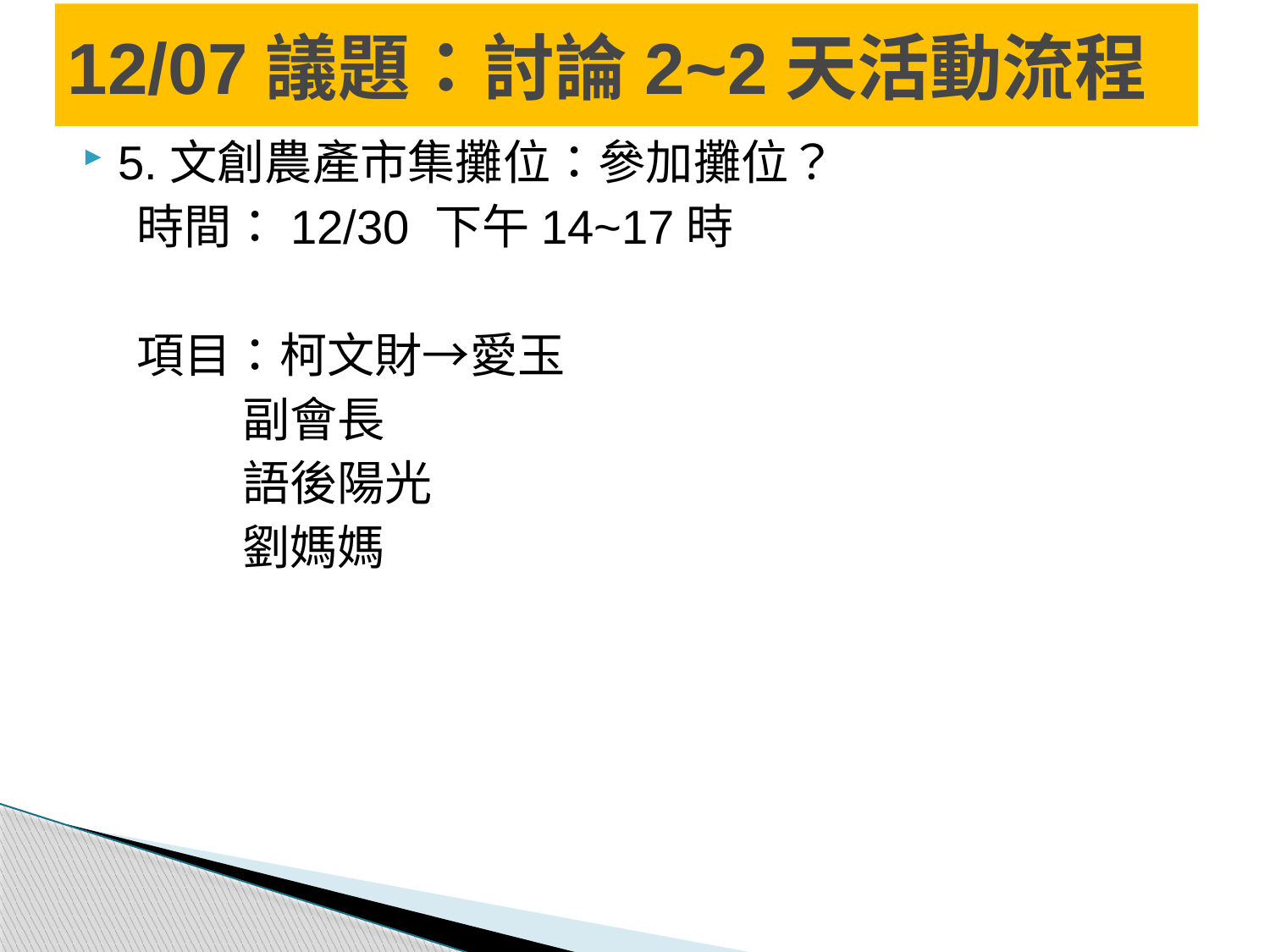

# 12/07議題：討論2~2天活動流程
5.文創農產市集攤位：參加攤位？
    時間：12/30 下午14~17時

    項目：柯文財→愛玉
              副會長
              語後陽光
              劉媽媽